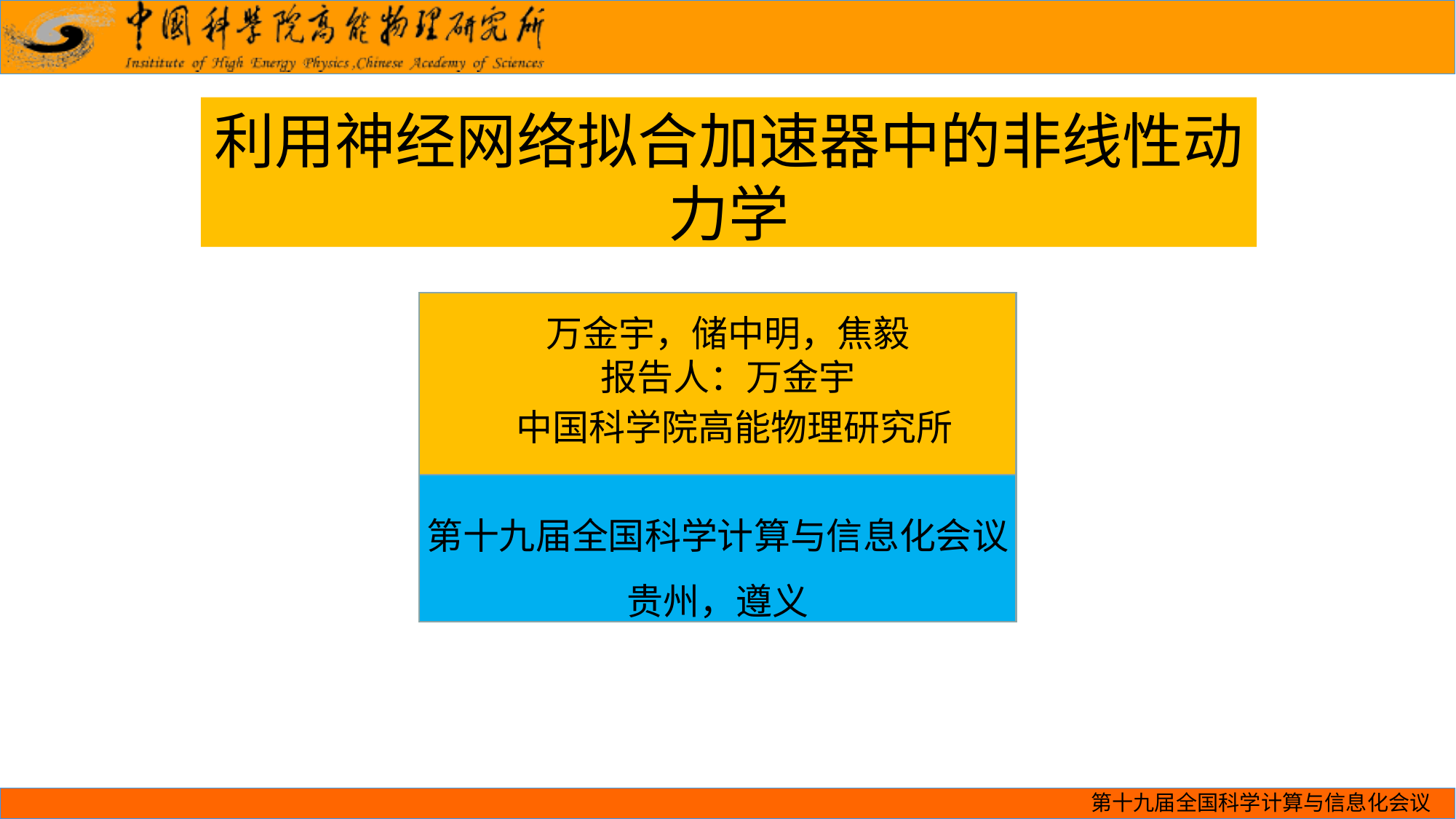

利用神经网络拟合加速器中的非线性动力学

万金宇，储中明，焦毅
报告人：万金宇
中国科学院高能物理研究所
第十九届全国科学计算与信息化会议
贵州，遵义
第十九届全国科学计算与信息化会议